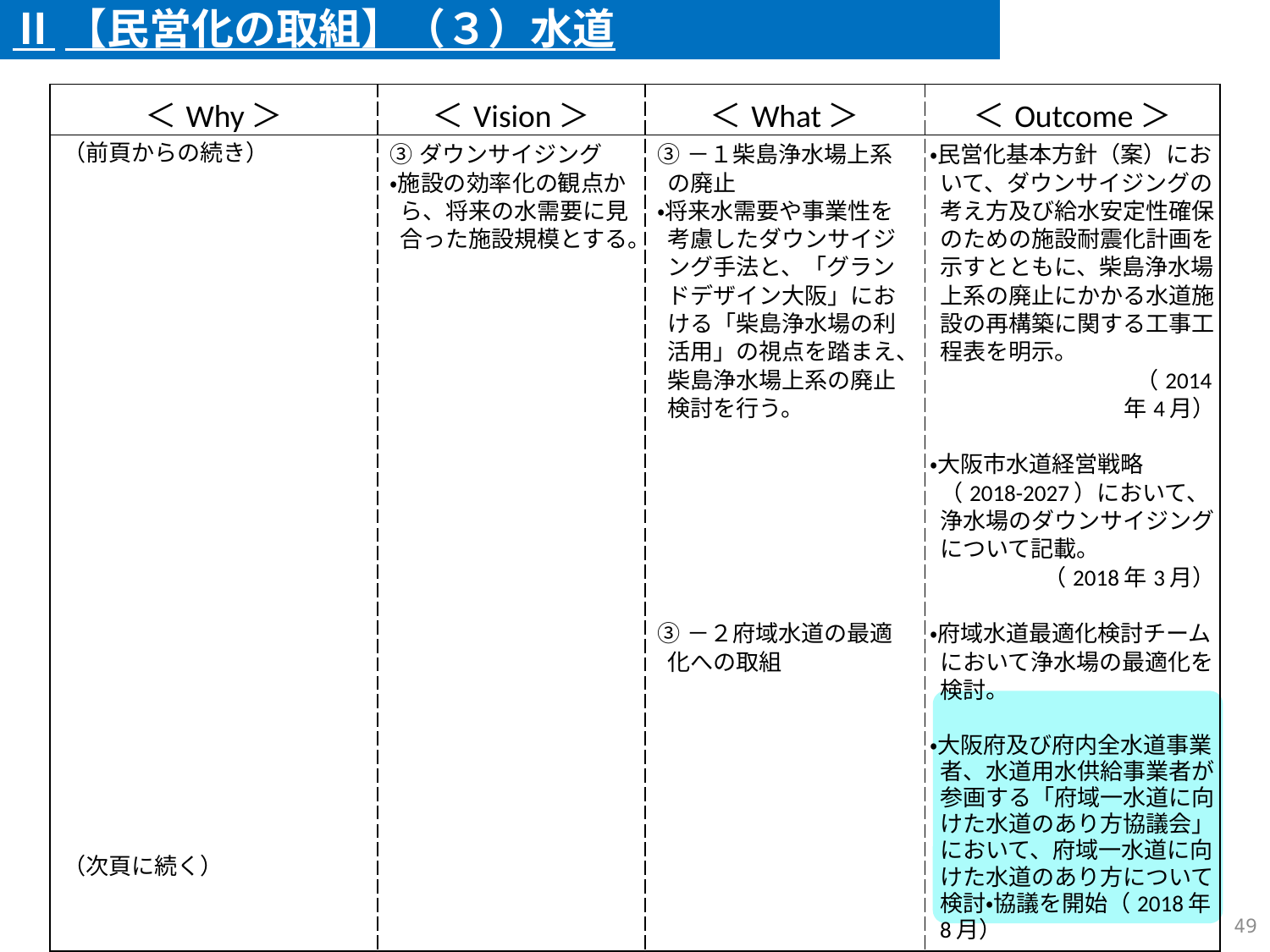

Ⅱ【民営化の取組】（３）水道
| ＜Why＞ | ＜Vision＞ | ＜What＞ | ＜Outcome＞ |
| --- | --- | --- | --- |
| （前頁からの続き） （次頁に続く） | ③ダウンサイジング ・施設の効率化の観点から、将来の水需要に見合った施設規模とする。 | ③－１柴島浄水場上系の廃止 ・将来水需要や事業性を考慮したダウンサイジング手法と、「グランドデザイン大阪」における「柴島浄水場の利活用」の視点を踏まえ、柴島浄水場上系の廃止検討を行う。 ③－２府域水道の最適化への取組 | ・民営化基本方針（案）において、ダウンサイジングの考え方及び給水安定性確保のための施設耐震化計画を示すとともに、柴島浄水場上系の廃止にかかる水道施設の再構築に関する工事工程表を明示。 　　　　　　　　　（2014年4月） ・大阪市水道経営戦略（2018-2027）において、浄水場のダウンサイジングについて記載。 （2018年3月） ・府域水道最適化検討チームにおいて浄水場の最適化を検討。 ・大阪府及び府内全水道事業者、水道用水供給事業者が参画する「府域一水道に向けた水道のあり方協議会」において、府域一水道に向けた水道のあり方について検討・協議を開始（2018年8月） |

49